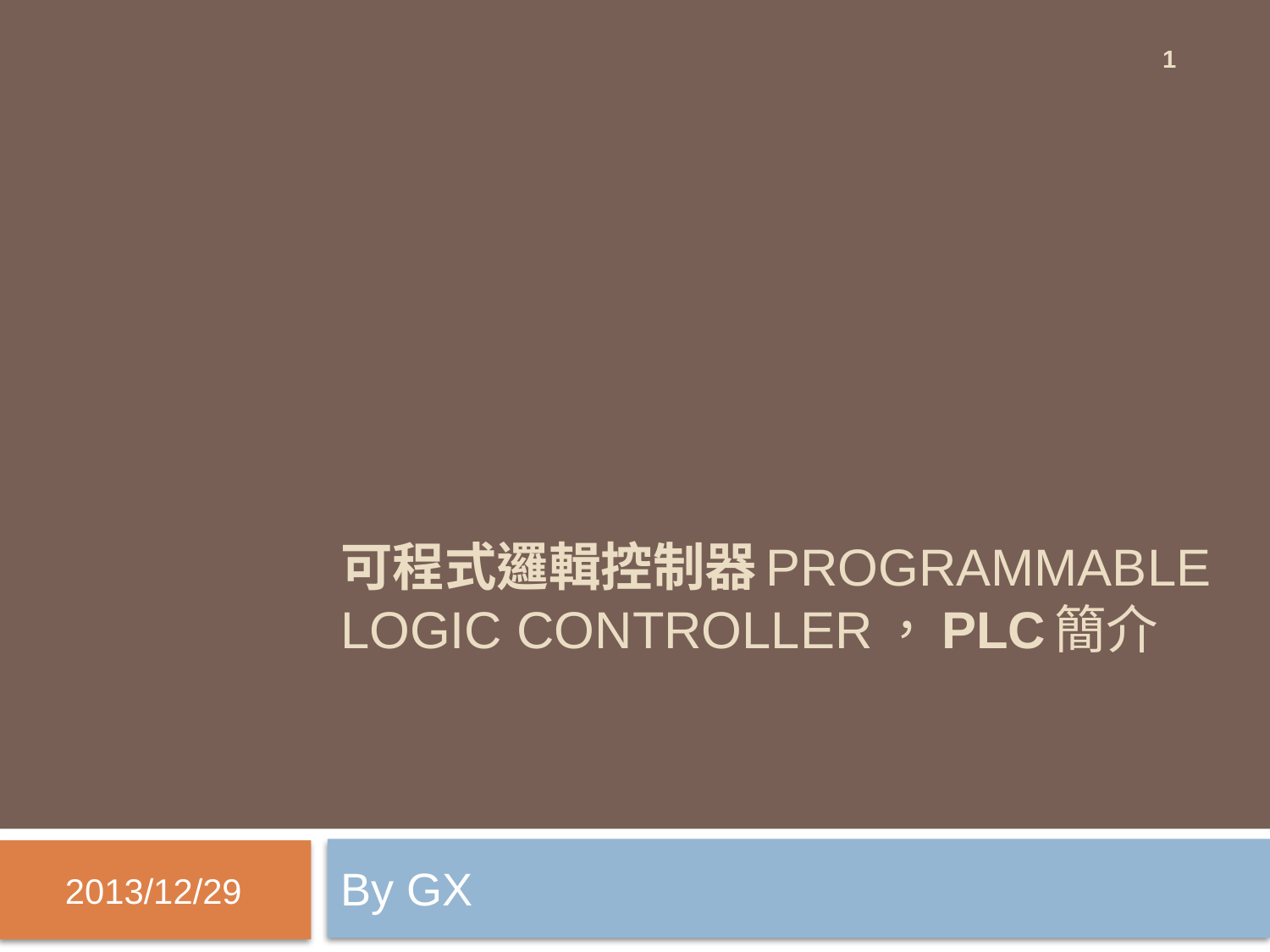

1
# 可程式邏輯控制器Programmable Logic Controller，PLC簡介
By GX
2013/12/29